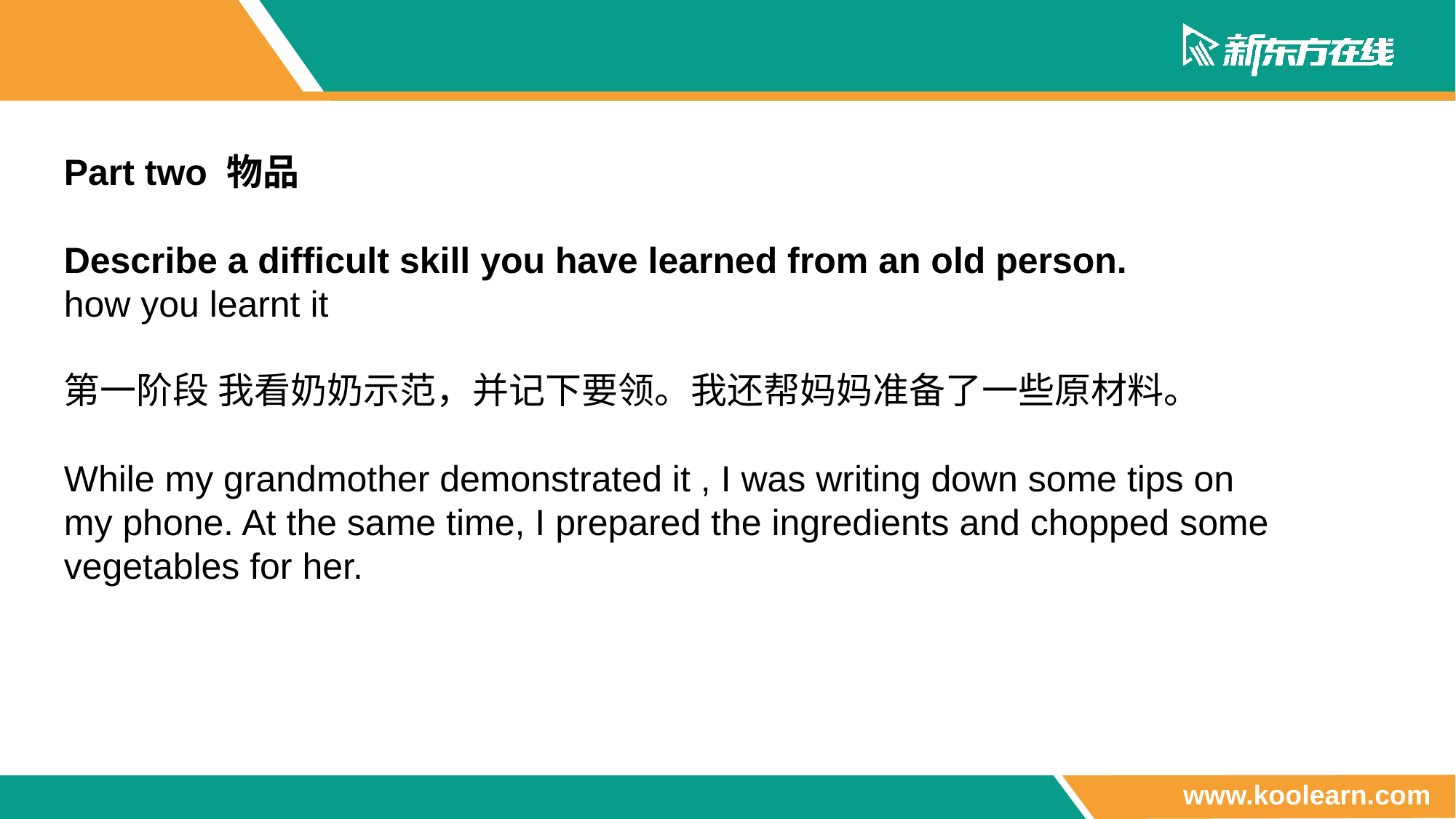

Part two 物品

Describe a difficult skill you have learned from an old person.
how you learnt it

第一阶段 我看奶奶示范，并记下要领。我还帮妈妈准备了一些原材料。

While my grandmother demonstrated it , I was writing down some tips on my phone. At the same time, I prepared the ingredients and chopped some vegetables for her.